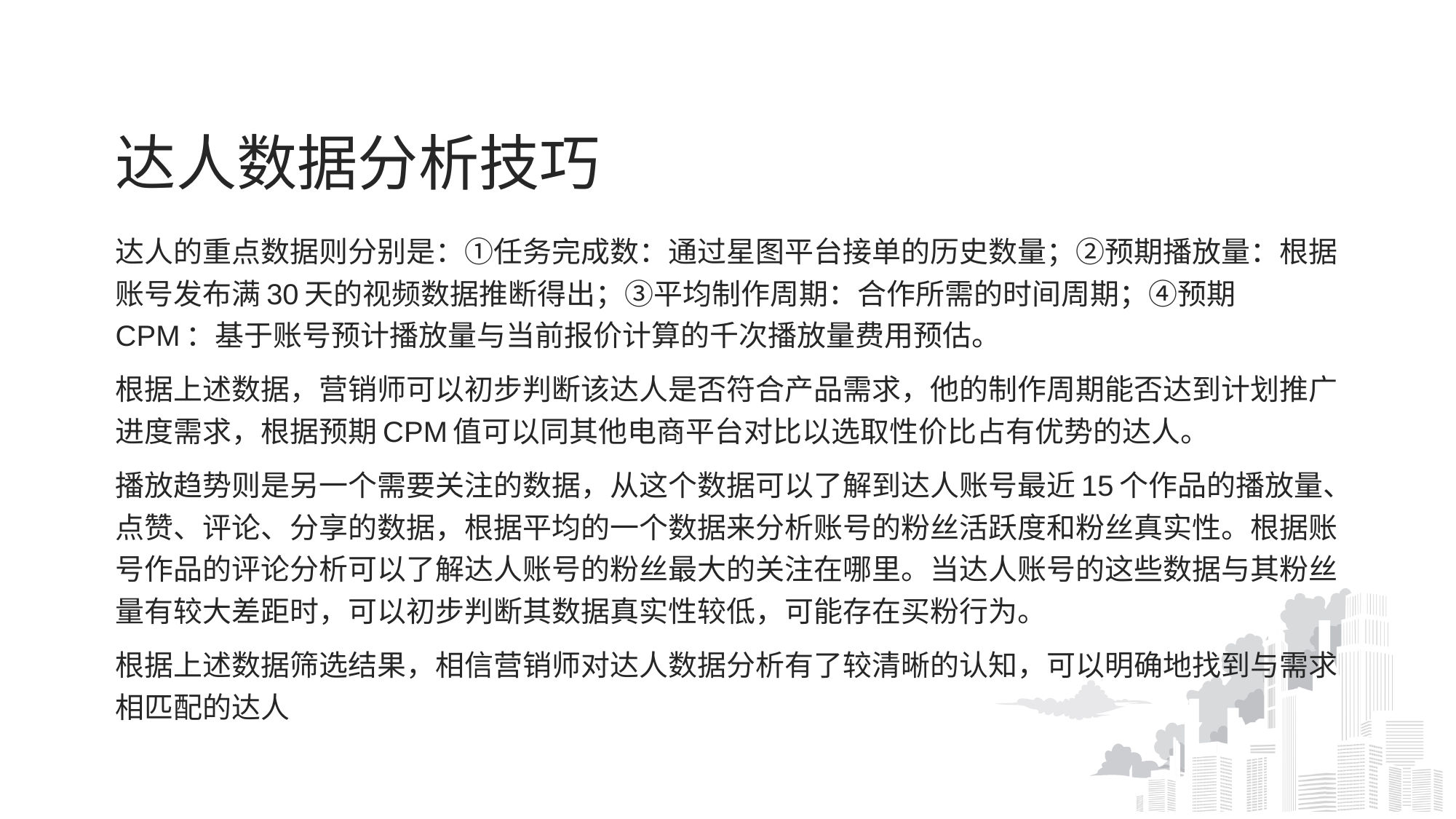

# 达人数据分析技巧
达人的重点数据则分别是：①任务完成数：通过星图平台接单的历史数量；②预期播放量：根据账号发布满30天的视频数据推断得出；③平均制作周期：合作所需的时间周期；④预期CPM：基于账号预计播放量与当前报价计算的千次播放量费用预估。
根据上述数据，营销师可以初步判断该达人是否符合产品需求，他的制作周期能否达到计划推广进度需求，根据预期CPM值可以同其他电商平台对比以选取性价比占有优势的达人。
播放趋势则是另一个需要关注的数据，从这个数据可以了解到达人账号最近15个作品的播放量、点赞、评论、分享的数据，根据平均的一个数据来分析账号的粉丝活跃度和粉丝真实性。根据账号作品的评论分析可以了解达人账号的粉丝最大的关注在哪里。当达人账号的这些数据与其粉丝量有较大差距时，可以初步判断其数据真实性较低，可能存在买粉行为。
根据上述数据筛选结果，相信营销师对达人数据分析有了较清晰的认知，可以明确地找到与需求相匹配的达人